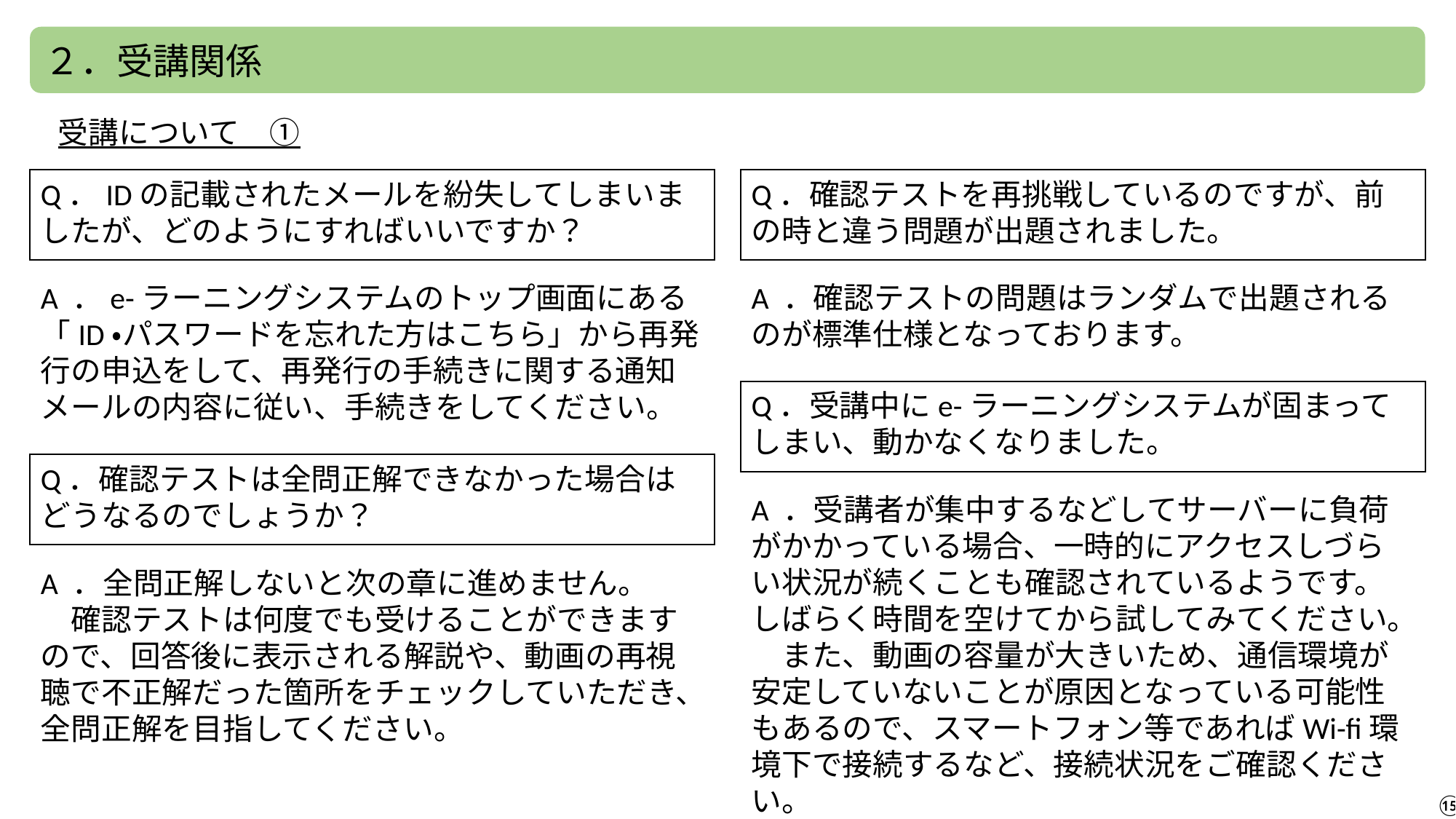

２．受講関係
受講について　①
Q．IDの記載されたメールを紛失してしまいましたが、どのようにすればいいですか？
Q．確認テストを再挑戦しているのですが、前の時と違う問題が出題されました。
A ．e-ラーニングシステムのトップ画面にある「ID・パスワードを忘れた方はこちら」から再発行の申込をして、再発行の手続きに関する通知メールの内容に従い、手続きをしてください。
A ．確認テストの問題はランダムで出題されるのが標準仕様となっております。
Q．受講中にe-ラーニングシステムが固まってしまい、動かなくなりました。
Q．確認テストは全問正解できなかった場合はどうなるのでしょうか？
A ．受講者が集中するなどしてサーバーに負荷がかかっている場合、一時的にアクセスしづらい状況が続くことも確認されているようです。しばらく時間を空けてから試してみてください。
　また、動画の容量が大きいため、通信環境が安定していないことが原因となっている可能性もあるので、スマートフォン等であればWi-fi環境下で接続するなど、接続状況をご確認ください。
A ．全問正解しないと次の章に進めません。
　確認テストは何度でも受けることができますので、回答後に表示される解説や、動画の再視聴で不正解だった箇所をチェックしていただき、全問正解を目指してください。
⑮